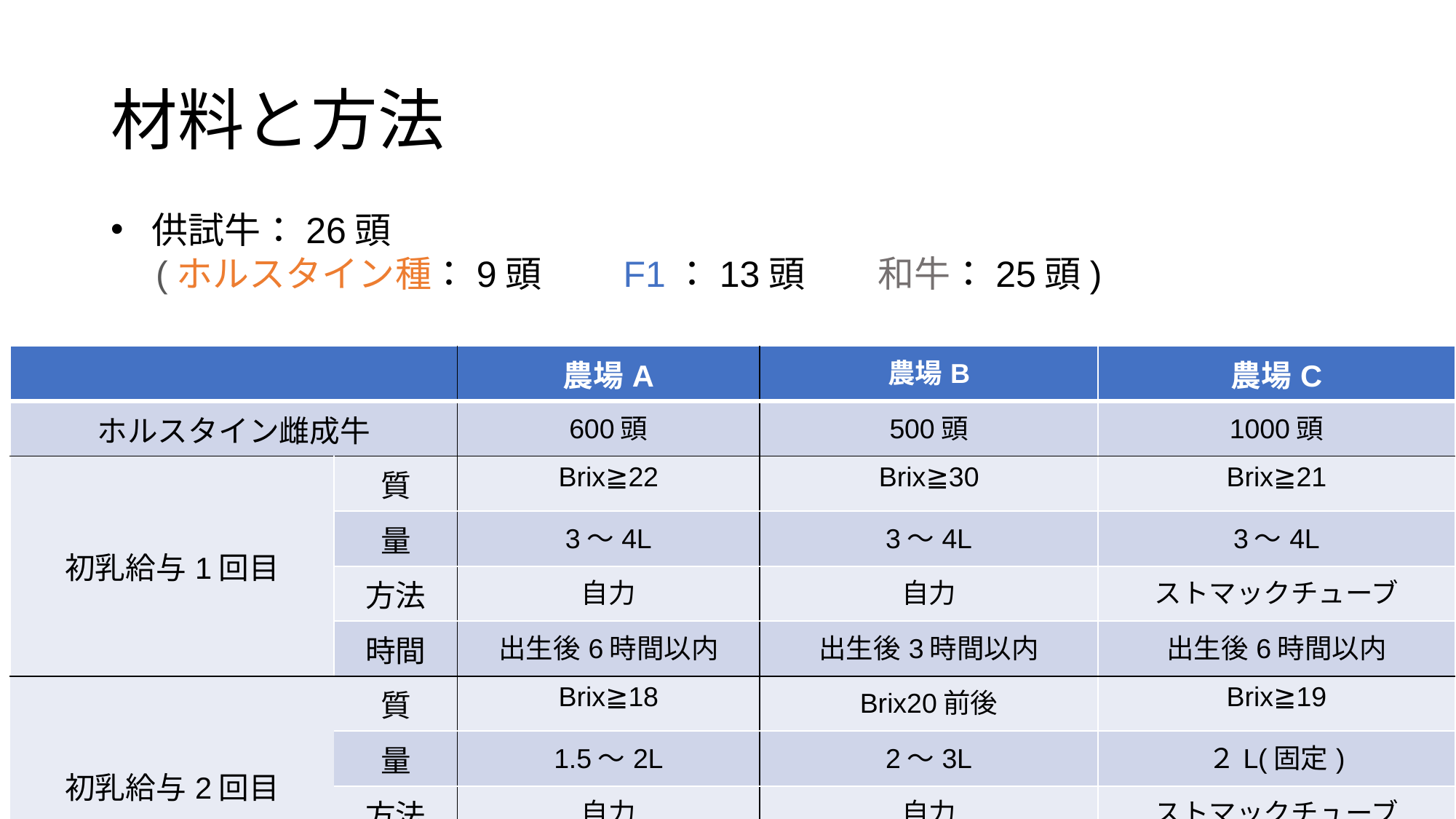

# 材料と方法
供試牛：26頭
　(ホルスタイン種：9頭　　F1：13頭　　和牛：25頭)
|  |  | 農場A | 農場B | 農場C |
| --- | --- | --- | --- | --- |
| ホルスタイン雌成牛 |  | 600頭 | 500頭 | 1000頭 |
| 初乳給与1回目 | 質 | Brix≧22 | Brix≧30 | Brix≧21 |
|  | 量 | 3～4L | 3～4L | 3～4L |
|  | 方法 | 自力 | 自力 | ストマックチューブ |
|  | 時間 | 出生後6時間以内 | 出生後3時間以内 | 出生後6時間以内 |
| 初乳給与2回目 | 質 | Brix≧18 | Brix20前後 | Brix≧19 |
|  | 量 | 1.5～2L | 2～3L | ２L(固定) |
|  | 方法 | 自力 | 自力 | ストマックチューブ |
|  | 時間 | 出生後24時間以内 | 出生後24時間以内 | 1回目から5時間以降 |